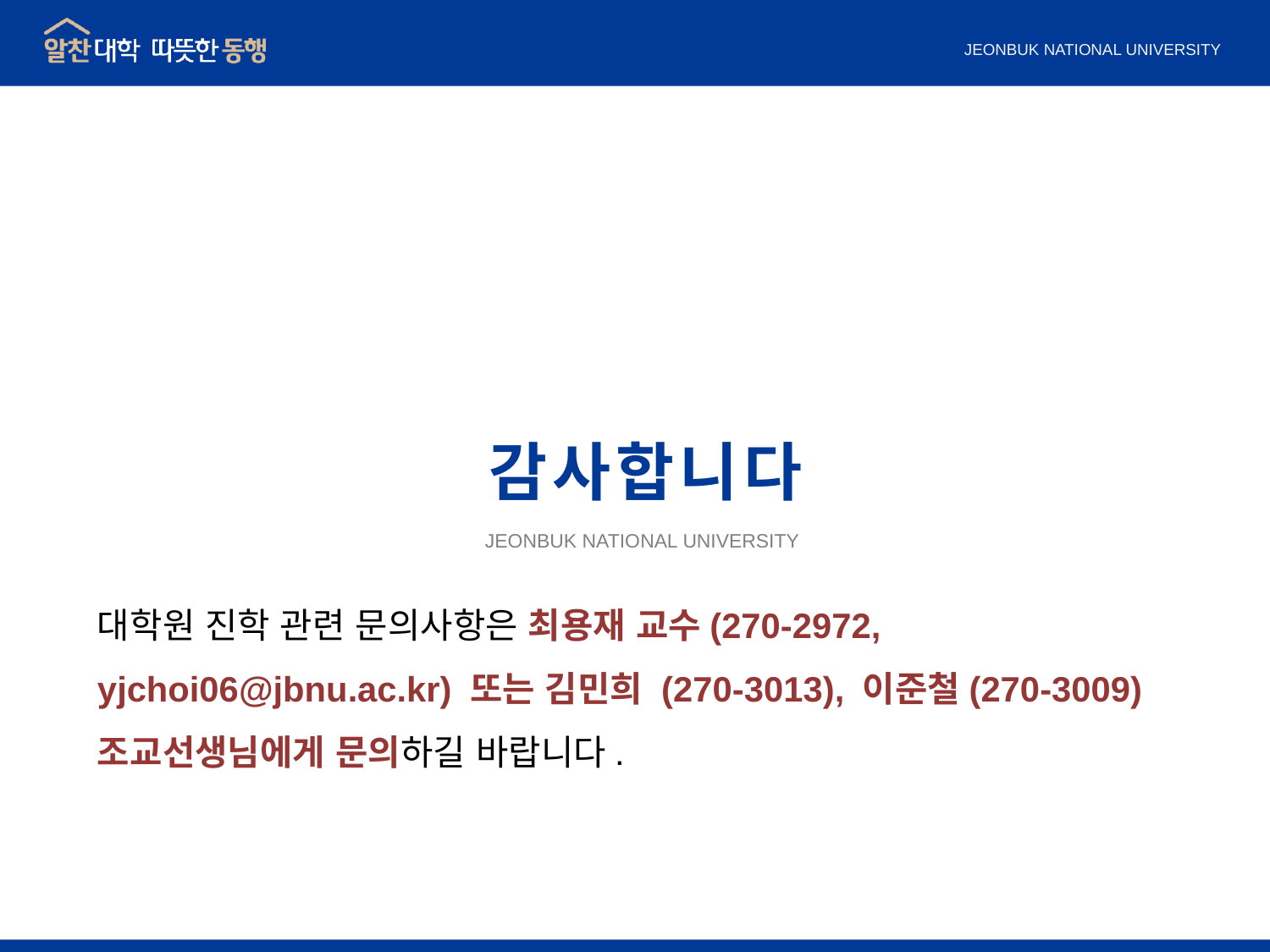

감사합니다
JEONBUK NATIONAL UNIVERSITY
대학원 진학 관련 문의사항은 최용재 교수(270-2972, yjchoi06@jbnu.ac.kr) 또는 김민희 (270-3013), 이준철(270-3009) 조교선생님에게 문의하길 바랍니다.